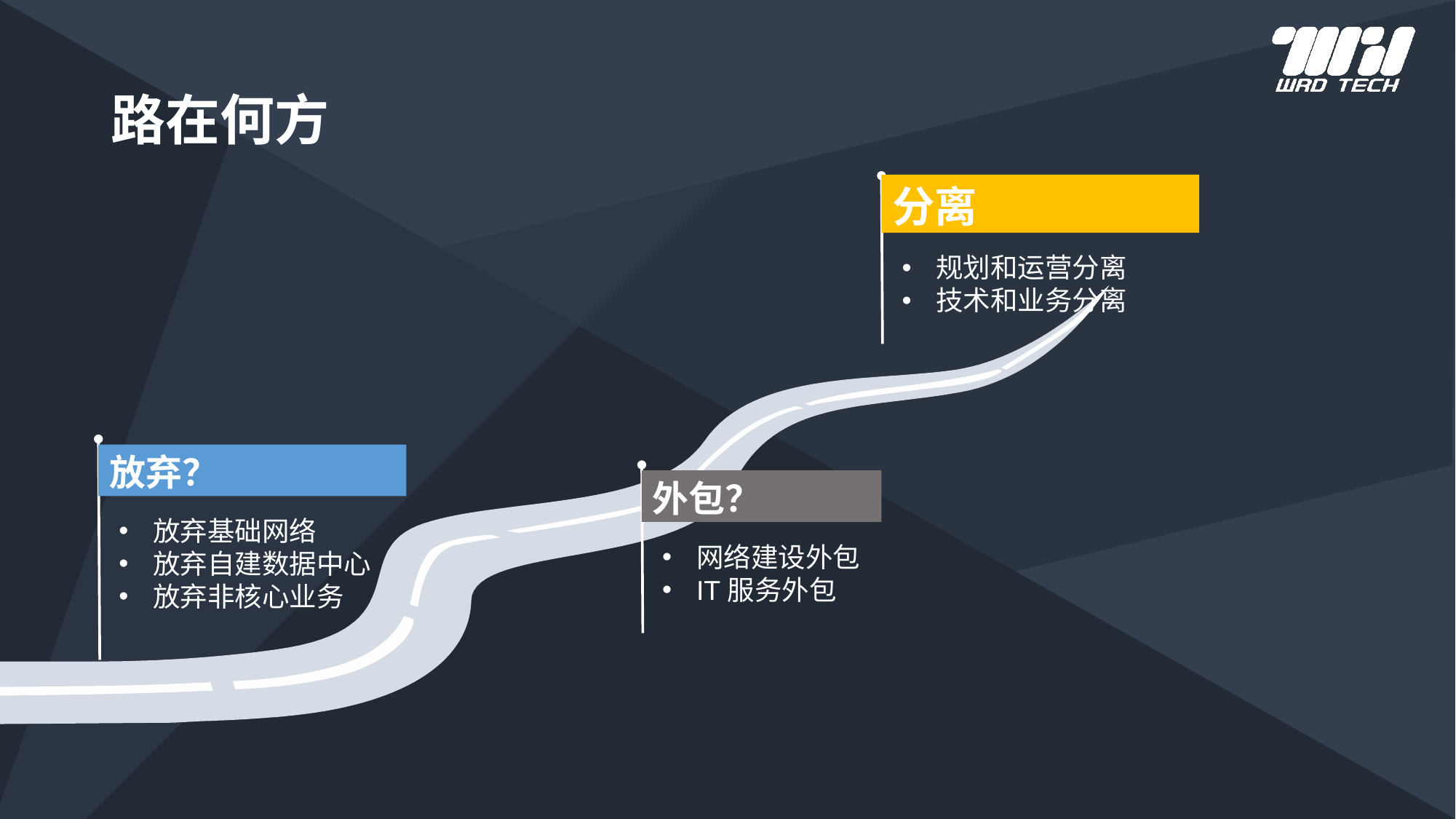

# 路在何方
分离
规划和运营分离
技术和业务分离

放弃？
外包？
放弃基础网络
放弃自建数据中心
放弃非核心业务
网络建设外包
IT服务外包